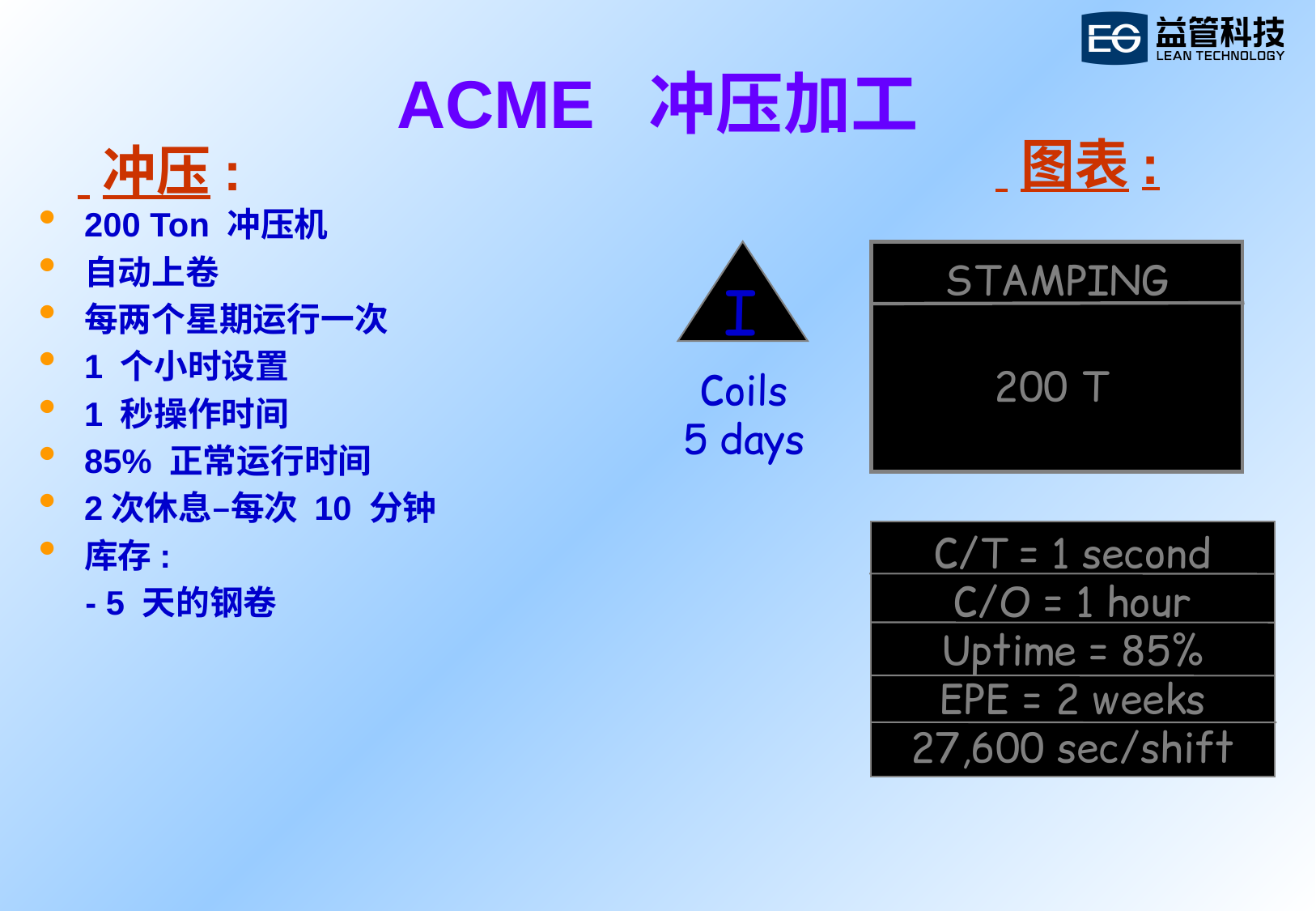

# ACME  冲压加工
 冲压:
 图表:
200 Ton 冲压机
自动上卷
每两个星期运行一次
1 个小时设置
1 秒操作时间
85% 正常运行时间
2次休息–每次 10 分钟
库存:
     - 5 天的钢卷

I
Coils
5 days

STAMPING

200 T
C/T = 1 second
C/O = 1 hour
Uptime = 85%
EPE = 2 weeks
27,600 sec/shift